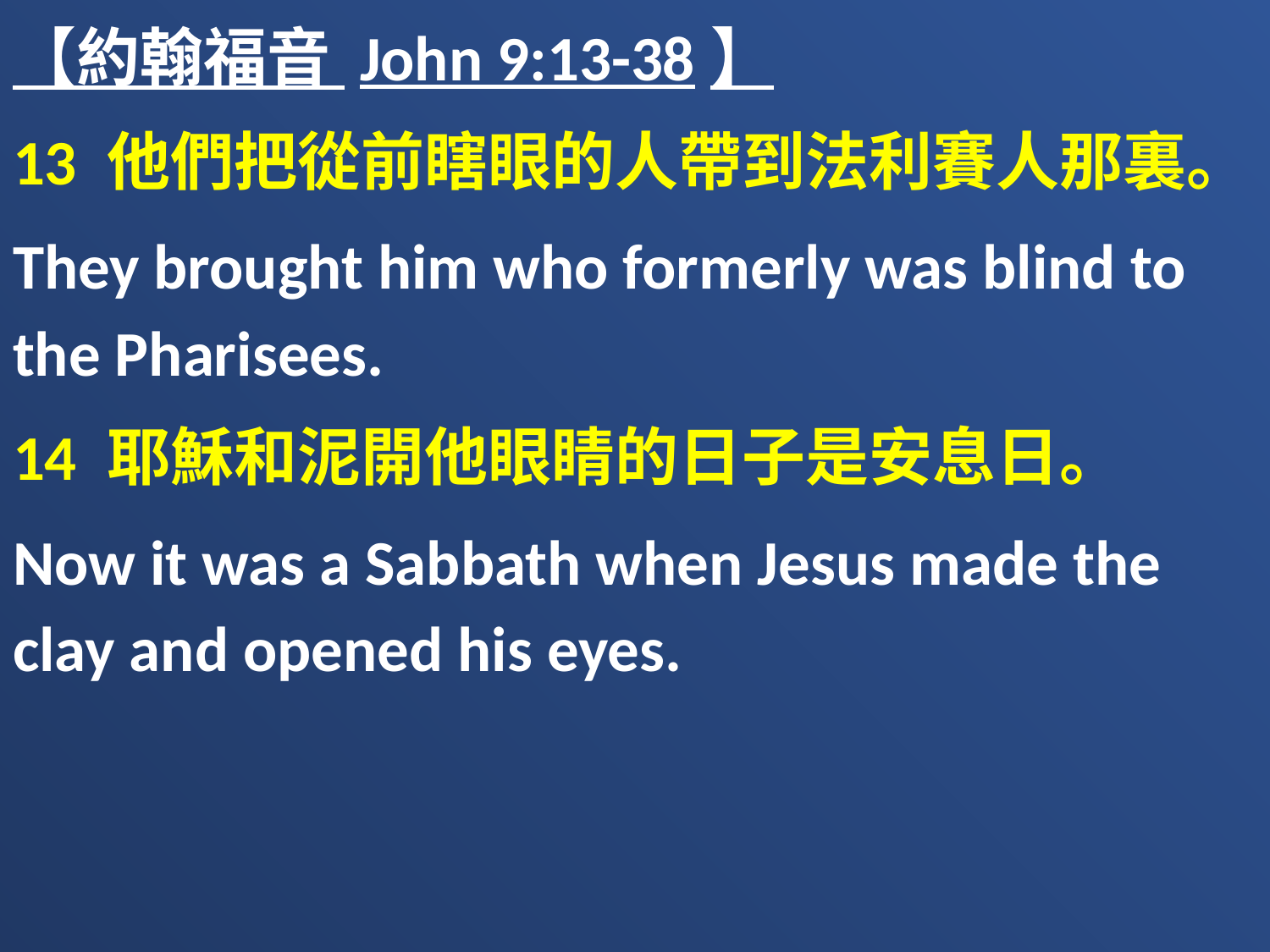

【約翰福音 John 9:13-38】
13 他們把從前瞎眼的人帶到法利賽人那裏。
They brought him who formerly was blind to the Pharisees.
14 耶穌和泥開他眼睛的日子是安息日。
Now it was a Sabbath when Jesus made the clay and opened his eyes.